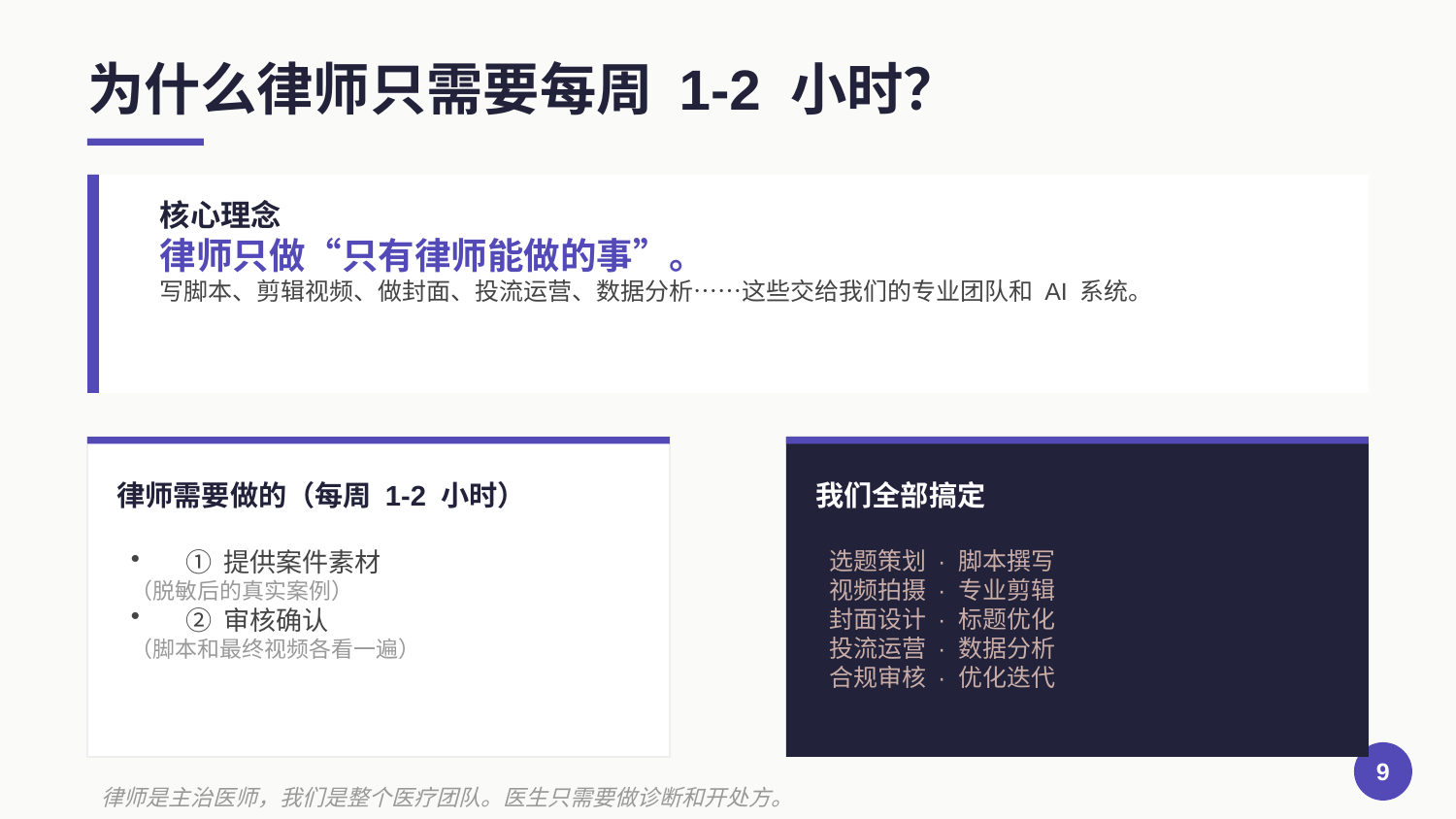

为什么律师只需要每周 1-2 小时？

核心理念
律师只做“只有律师能做的事”。
写脚本、剪辑视频、做封面、投流运营、数据分析……这些交给我们的专业团队和 AI 系统。

律师需要做的（每周 1-2 小时）
我们全部搞定
① 提供案件素材
（脱敏后的真实案例）
② 审核确认
（脚本和最终视频各看一遍）
选题策划 · 脚本撰写
视频拍摄 · 专业剪辑
封面设计 · 标题优化
投流运营 · 数据分析
合规审核 · 优化迭代

9
律师是主治医师，我们是整个医疗团队。医生只需要做诊断和开处方。